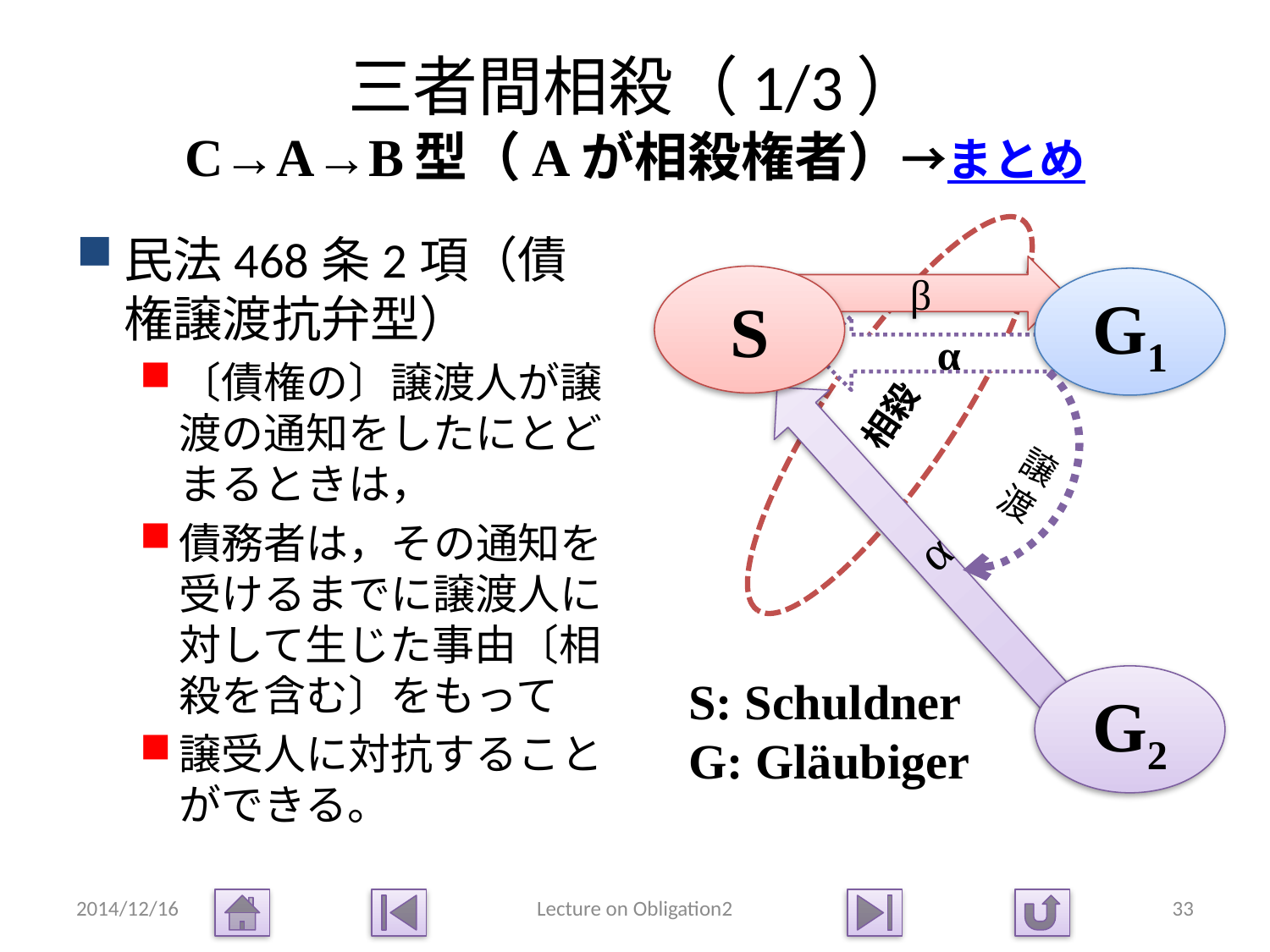

# 三者間相殺（1/3） C→A→B型（Aが相殺権者）→まとめ
民法468条2項（債権譲渡抗弁型）
〔債権の〕譲渡人が譲渡の通知をしたにとどまるときは，
債務者は，その通知を受けるまでに譲渡人に対して生じた事由〔相殺を含む〕をもって
譲受人に対抗することができる。
β
S
G1
α
α
譲渡
相殺
S: Schuldner
G: Gläubiger
G2
2014/12/16
Lecture on Obligation2
33